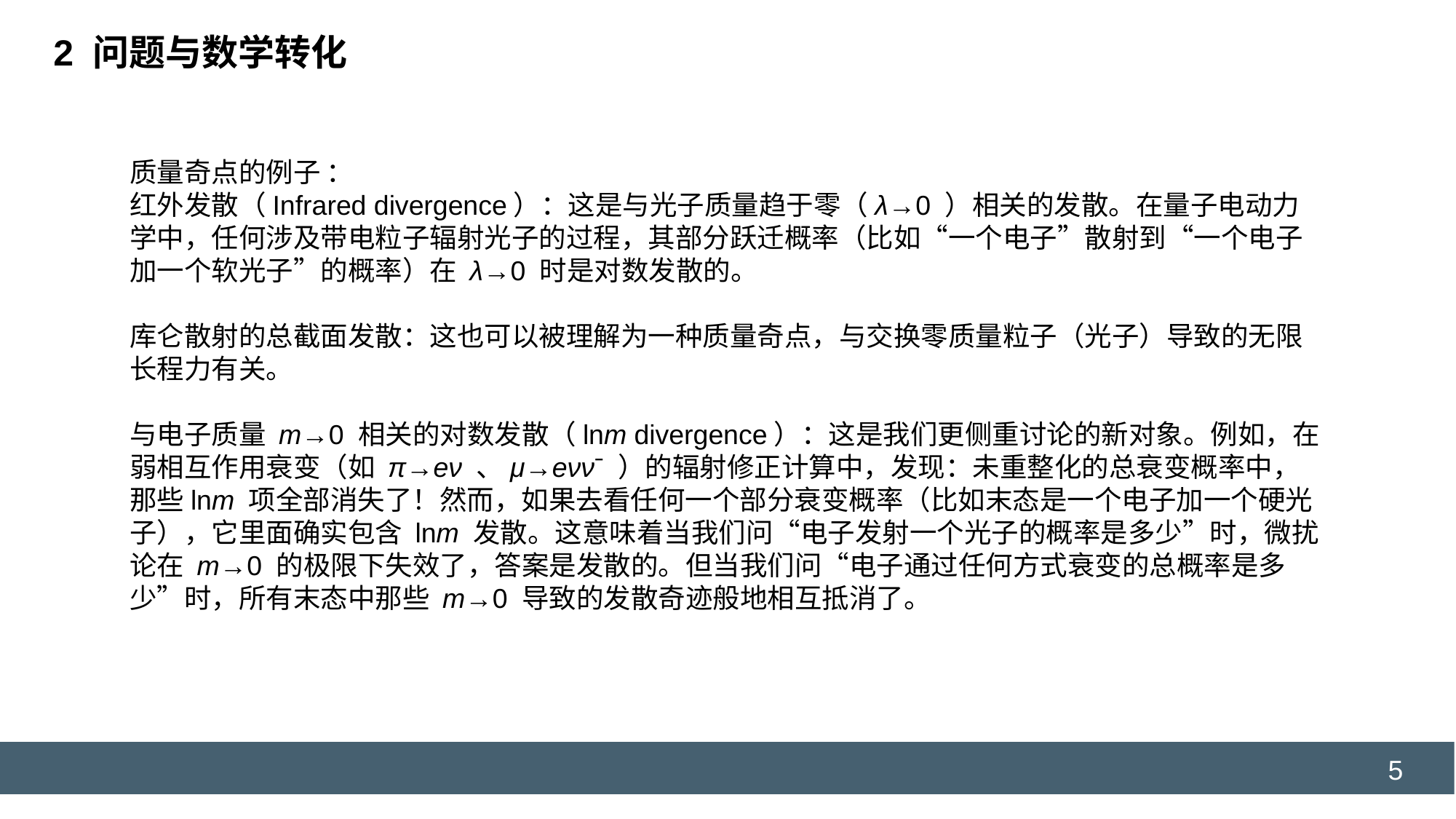

2 问题与数学转化

质量奇点的例子 ：
红外发散（Infrared divergence）：这是与光子质量趋于零（λ→0 ）相关的发散。在量子电动力学中，任何涉及带电粒子辐射光子的过程，其部分跃迁概率（比如“一个电子”散射到“一个电子加一个软光子”的概率）在 λ→0 时是对数发散的。

库仑散射的总截面发散：这也可以被理解为一种质量奇点，与交换零质量粒子（光子）导致的无限长程力有关。

与电子质量 m→0 相关的对数发散（lnm divergence）：这是我们更侧重讨论的新对象。例如，在弱相互作用衰变（如 π→eν 、μ→eννˉ ）的辐射修正计算中，发现：未重整化的总衰变概率中，那些lnm 项全部消失了！然而，如果去看任何一个部分衰变概率（比如末态是一个电子加一个硬光子），它里面确实包含 lnm 发散。这意味着当我们问“电子发射一个光子的概率是多少”时，微扰论在 m→0 的极限下失效了，答案是发散的。但当我们问“电子通过任何方式衰变的总概率是多少”时，所有末态中那些 m→0 导致的发散奇迹般地相互抵消了。

5